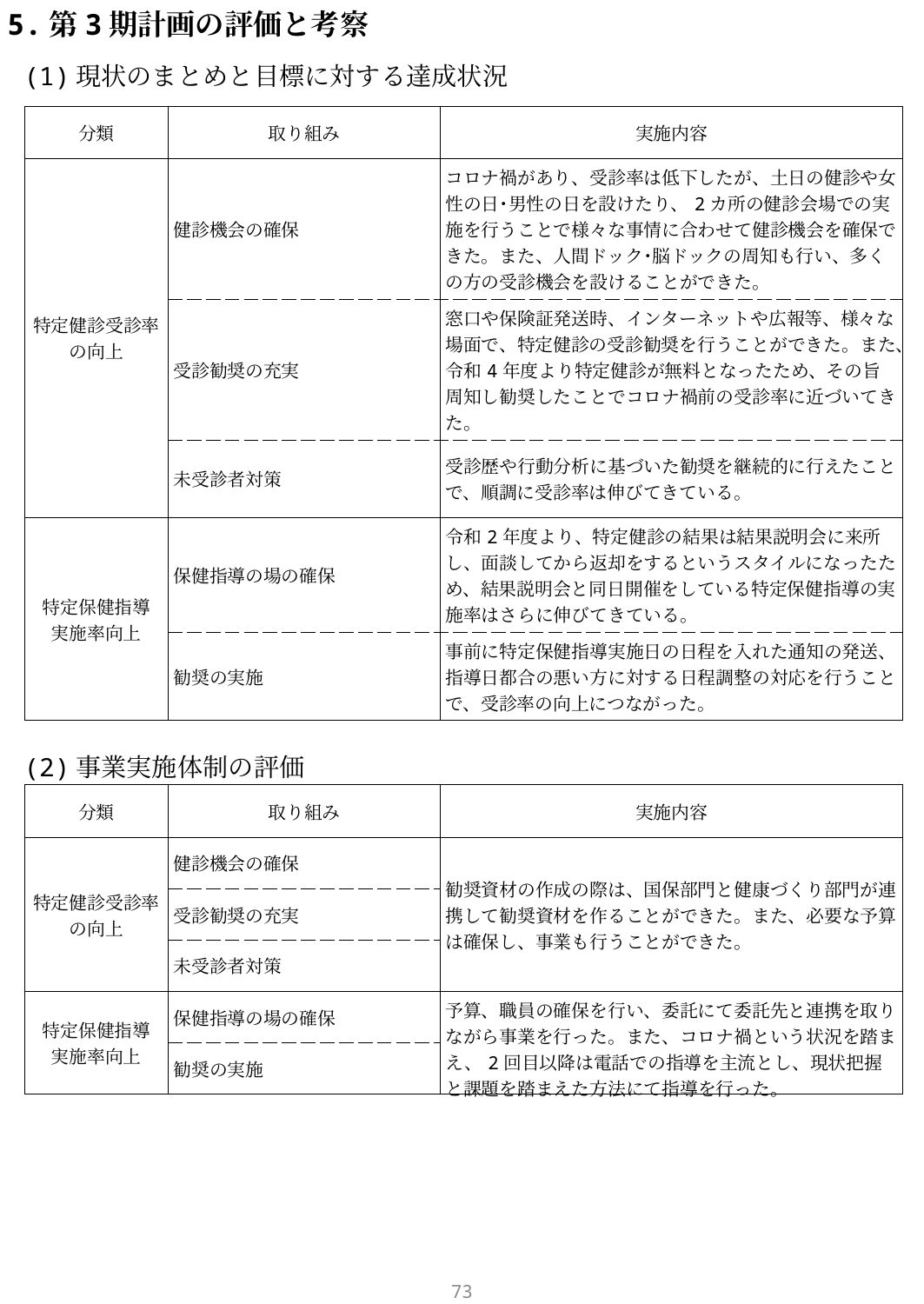

5.第3期計画の評価と考察
(1)現状のまとめと目標に対する達成状況
| 分類 | 取り組み | 実施内容 |
| --- | --- | --- |
| 特定健診受診率の向上 | 健診機会の確保 | コロナ禍があり、受診率は低下したが、土日の健診や女性の日･男性の日を設けたり、2カ所の健診会場での実施を行うことで様々な事情に合わせて健診機会を確保できた。また、人間ドック･脳ドックの周知も行い、多くの方の受診機会を設けることができた。 |
| 特定健診受診率の向上 | 受診勧奨の充実 | 窓口や保険証発送時、インターネットや広報等、様々な場面で、特定健診の受診勧奨を行うことができた。また、令和4年度より特定健診が無料となったため、その旨周知し勧奨したことでコロナ禍前の受診率に近づいてきた。 |
|  | 未受診者対策 | 受診歴や行動分析に基づいた勧奨を継続的に行えたことで、順調に受診率は伸びてきている。 |
| 特定保健指導 実施率向上 | 保健指導の場の確保 | 令和2年度より、特定健診の結果は結果説明会に来所し、面談してから返却をするというスタイルになったため、結果説明会と同日開催をしている特定保健指導の実施率はさらに伸びてきている。 |
|  | 勧奨の実施 | 事前に特定保健指導実施日の日程を入れた通知の発送、指導日都合の悪い方に対する日程調整の対応を行うことで、受診率の向上につながった。 |
(2)事業実施体制の評価
| 分類 | 取り組み | 実施内容 |
| --- | --- | --- |
| 特定健診受診率の向上 | 健診機会の確保 | 勧奨資材の作成の際は、国保部門と健康づくり部門が連携して勧奨資材を作ることができた。また、必要な予算は確保し、事業も行うことができた。 |
| 特定健診受診率の向上 | 受診勧奨の充実 |  |
|  | 未受診者対策 |  |
| 特定保健指導 実施率向上 | 保健指導の場の確保 | 予算、職員の確保を行い、委託にて委託先と連携を取りながら事業を行った。また、コロナ禍という状況を踏まえ、2回目以降は電話での指導を主流とし、現状把握と課題を踏まえた方法にて指導を行った。 |
|  | 勧奨の実施 |  |
73